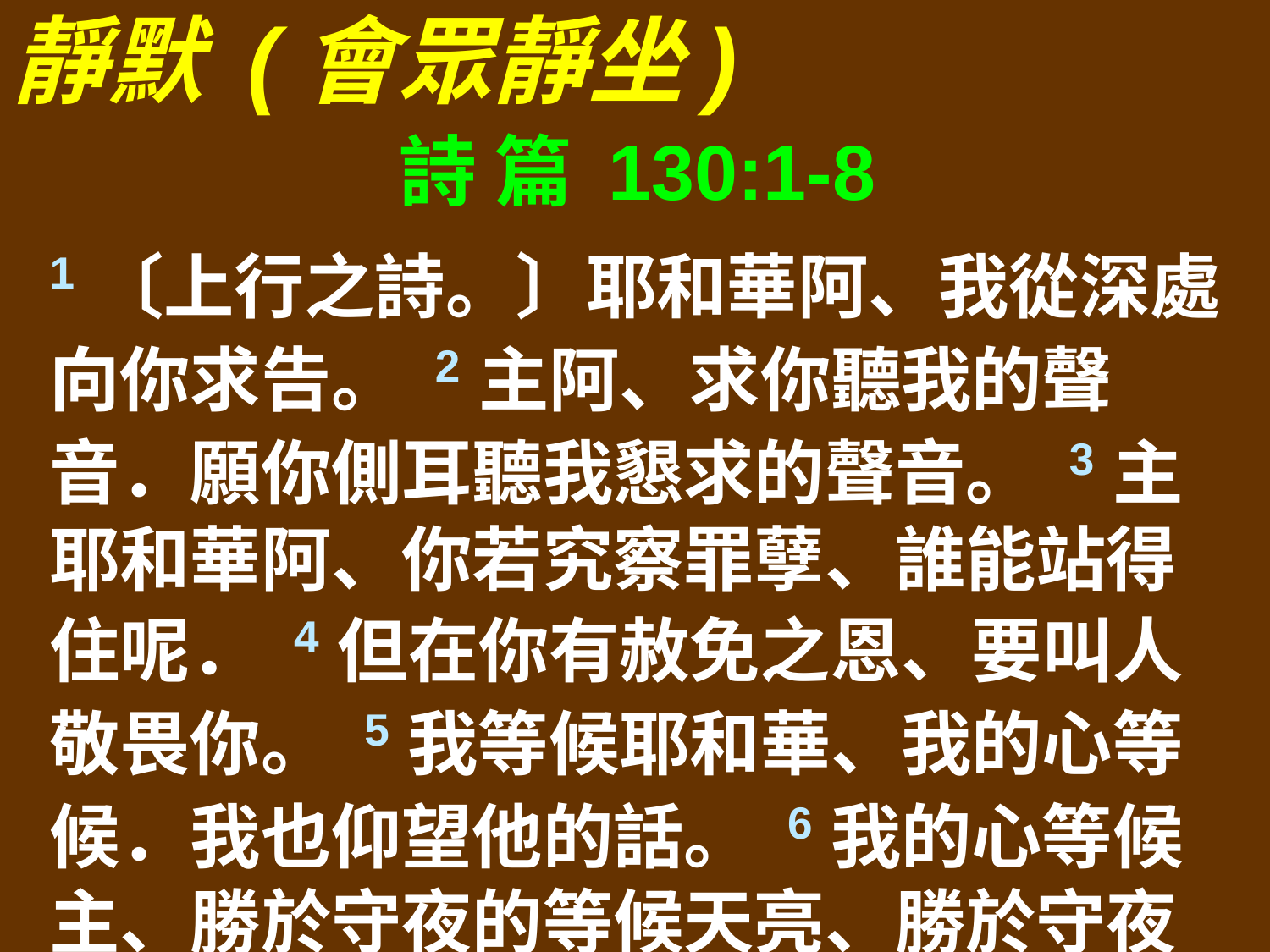

靜默 (會眾靜坐)
詩 篇 130:1-8
1〔上行之詩。〕耶和華阿、我從深處向你求告。 2主阿、求你聽我的聲音．願你側耳聽我懇求的聲音。 3主耶和華阿、你若究察罪孽、誰能站得住呢． 4但在你有赦免之恩、要叫人敬畏你。 5我等候耶和華、我的心等候．我也仰望他的話。 6我的心等候主、勝於守夜的等候天亮、勝於守夜的等候天亮。